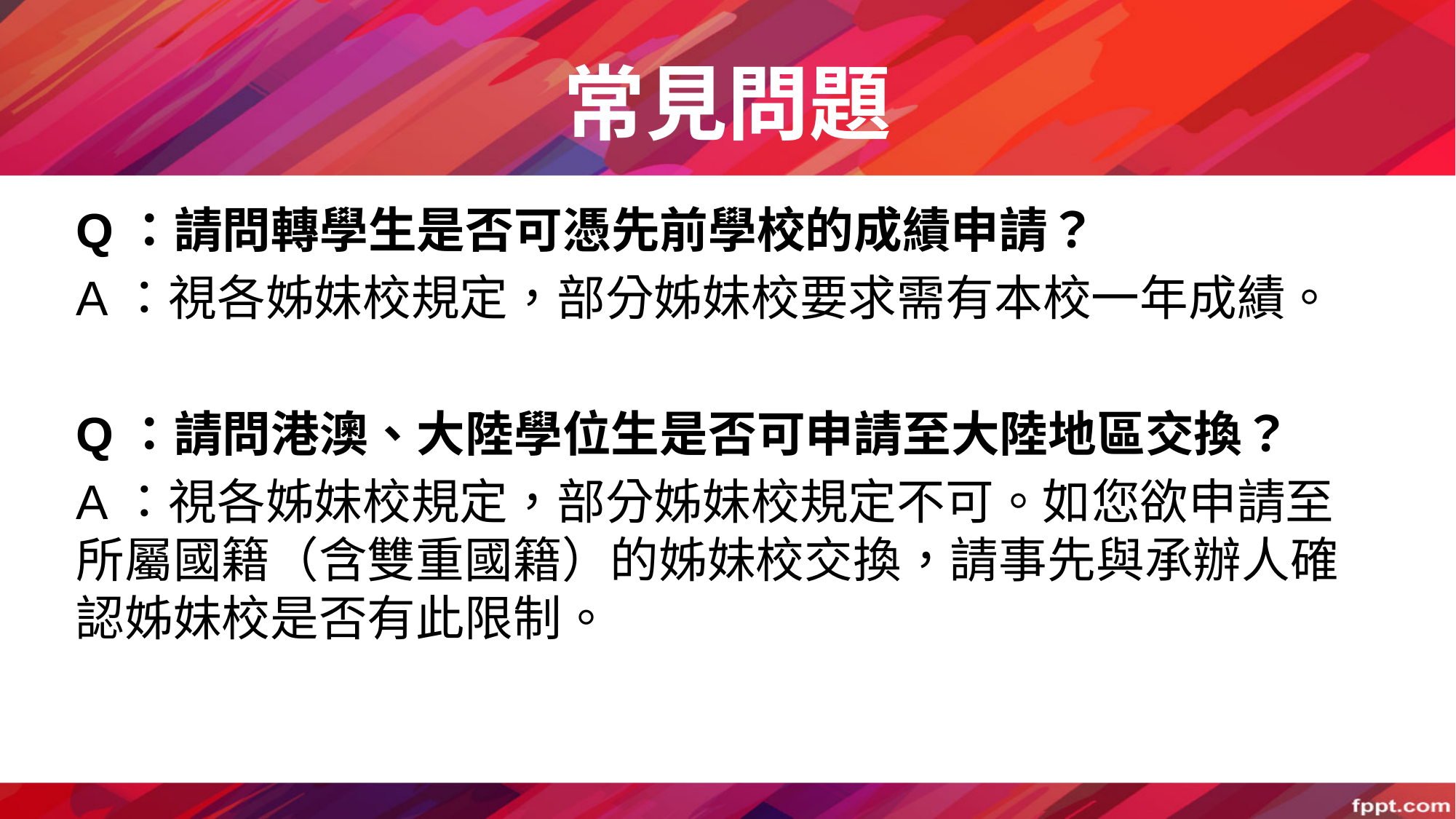

# 常見問題
Q：請問轉學生是否可憑先前學校的成績申請？
A：視各姊妹校規定，部分姊妹校要求需有本校一年成績。

Q：請問港澳、大陸學位生是否可申請至大陸地區交換？
A：視各姊妹校規定，部分姊妹校規定不可。如您欲申請至所屬國籍（含雙重國籍）的姊妹校交換，請事先與承辦人確認姊妹校是否有此限制。